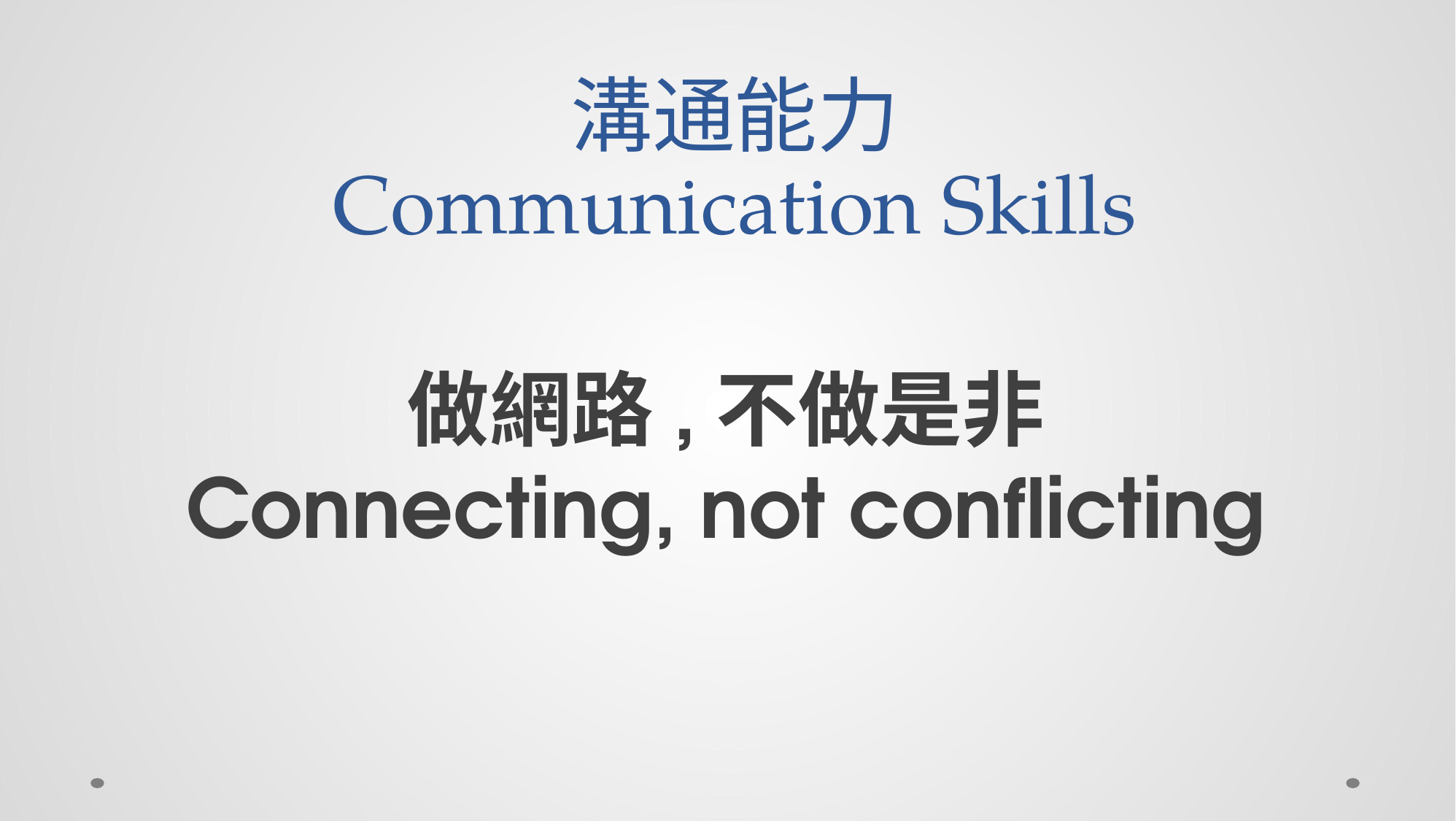

# 溝通能力 Communication Skills

做網路,不做是非
Connecting, not conflicting